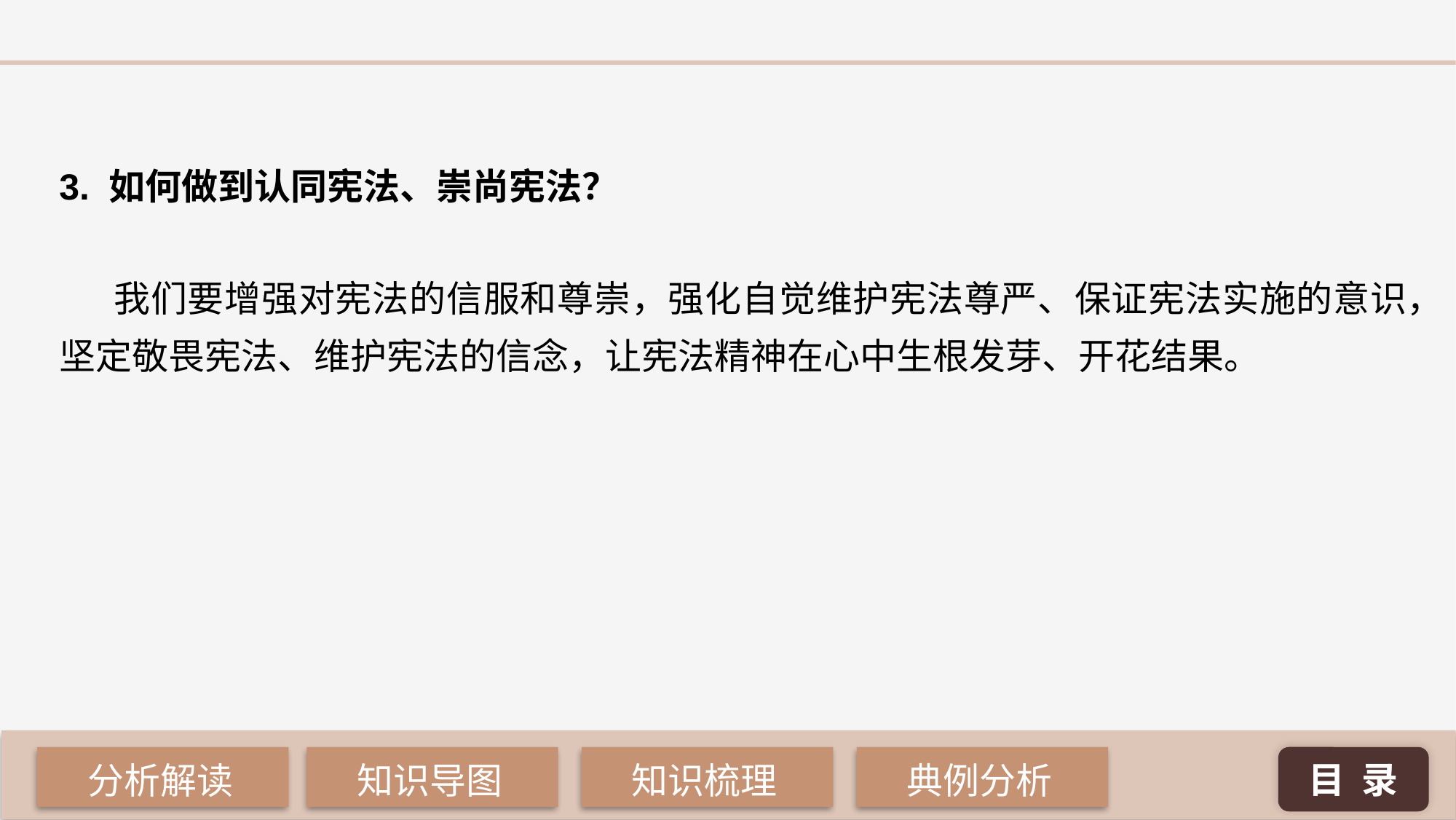

3. 如何做到认同宪法、崇尚宪法？
我们要增强对宪法的信服和尊崇，强化自觉维护宪法尊严、保证宪法实施的意识，坚定敬畏宪法、维护宪法的信念，让宪法精神在心中生根发芽、开花结果。